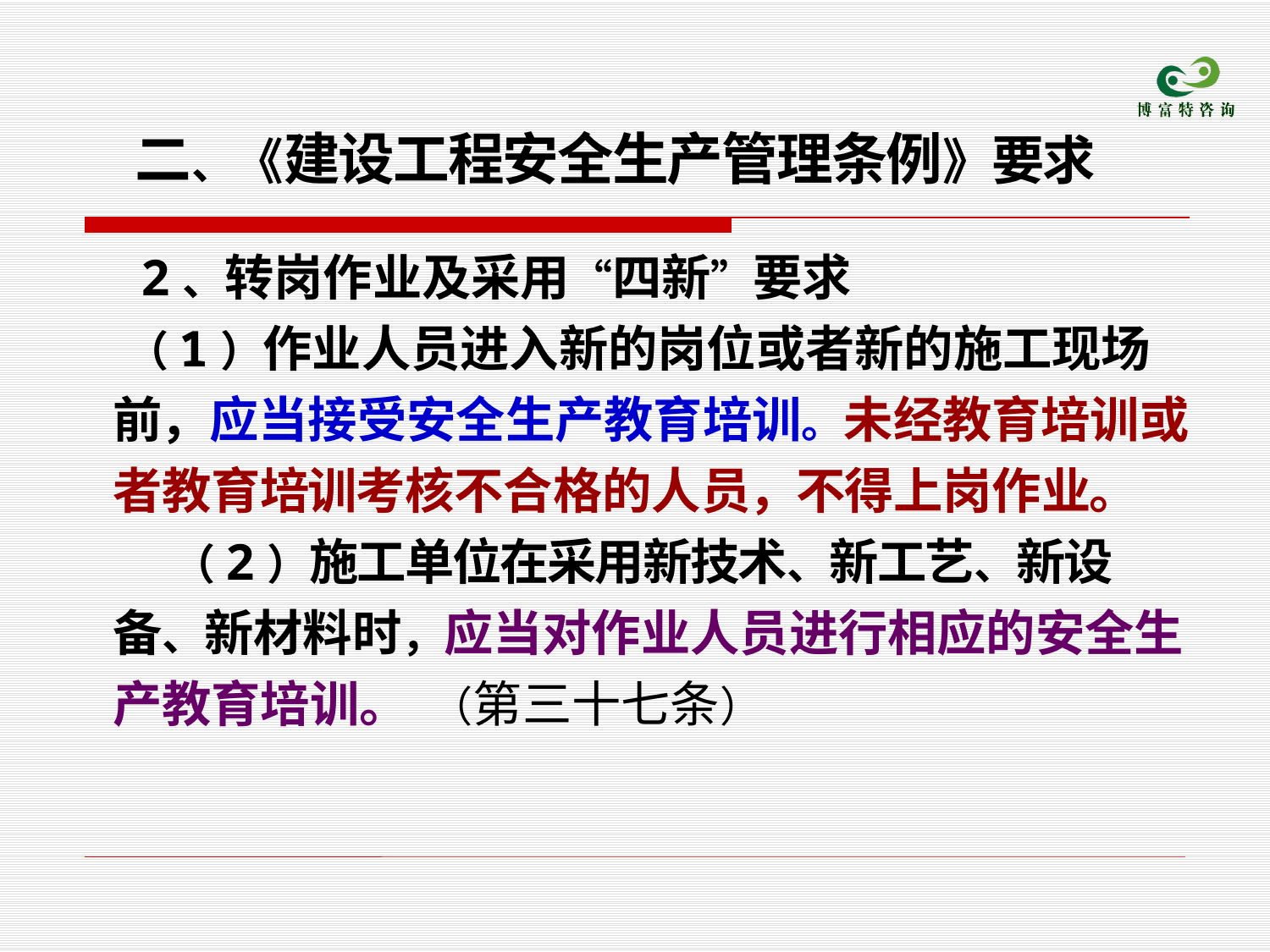

二、《建设工程安全生产管理条例》要求
　      2、转岗作业及采用“四新”要求
      （1）作业人员进入新的岗位或者新的施工现场前，应当接受安全生产教育培训。未经教育培训或者教育培训考核不合格的人员，不得上岗作业。
　 （2）施工单位在采用新技术、新工艺、新设备、新材料时，应当对作业人员进行相应的安全生产教育培训。  （第三十七条）